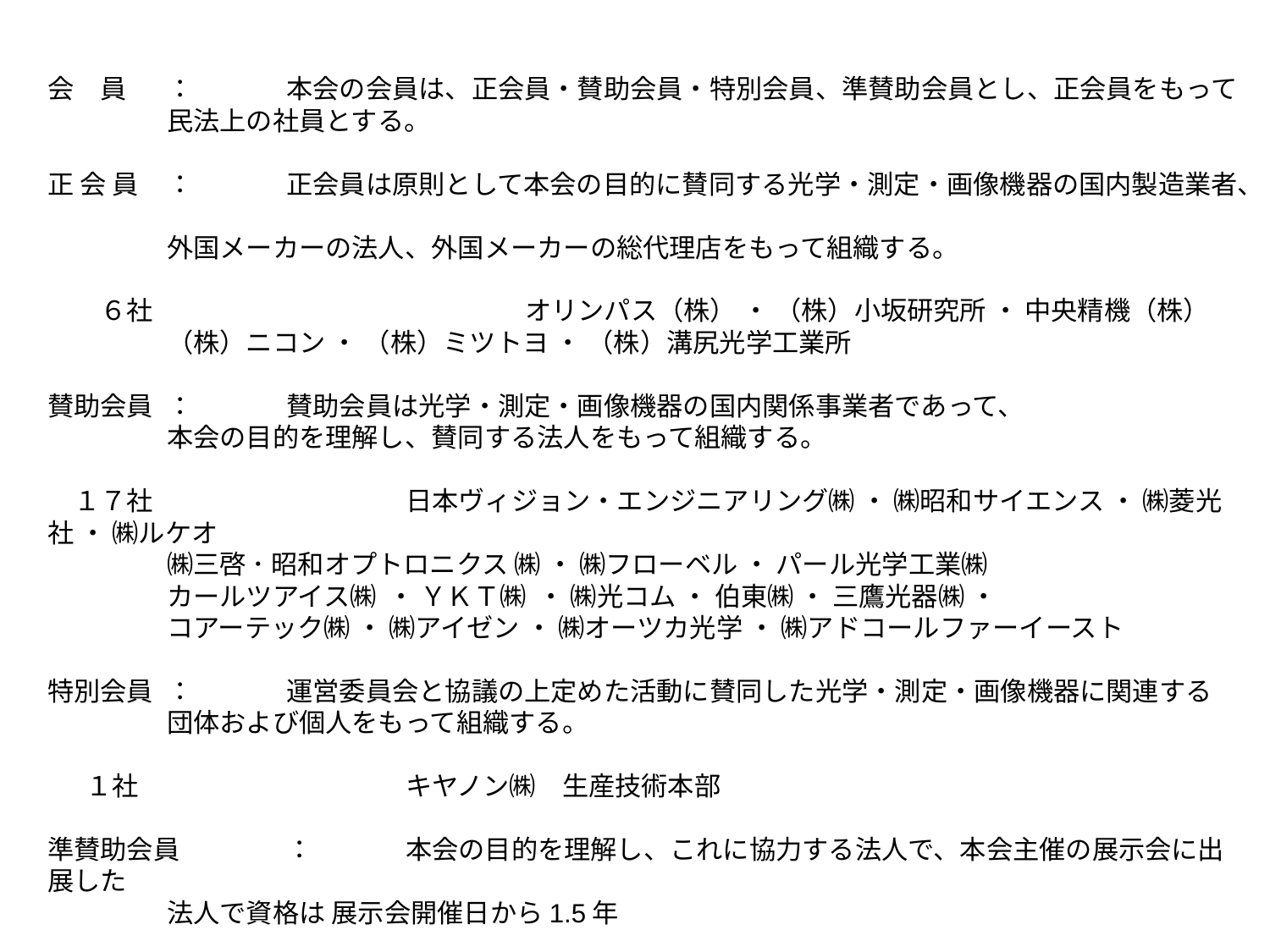

# 会　員　				：	本会の会員は、正会員・賛助会員・特別会員、準賛助会員とし、正会員をもって 民法上の社員とする。 正 会 員   		：	正会員は原則として本会の目的に賛同する光学・測定・画像機器の国内製造業者、 外国メーカーの法人、外国メーカーの総代理店をもって組織する。 　　６社　 	   	　	オリンパス（株） ・ （株）小坂研究所 ・ 中央精機（株） （株）ニコン ・ （株）ミツトヨ ・ （株）溝尻光学工業所 賛助会員			：	賛助会員は光学・測定・画像機器の国内関係事業者であって、 本会の目的を理解し、賛同する法人をもって組織する。 　１７社    	   　		日本ヴィジョン・エンジニアリング㈱ ・ ㈱昭和サイエンス ・ ㈱菱光社 ・ ㈱ルケオ ㈱三啓 ･ 昭和オプトロニクス ㈱ ・ ㈱フローベル ・ パール光学工業㈱ カールツアイス㈱  ・ ＹＫＴ㈱  ・ ㈱光コム ・ 伯東㈱ ・ 三鷹光器㈱ ・ コアーテック㈱ ・ ㈱アイゼン ・ ㈱オーツカ光学 ・ ㈱アドコールファーイースト 特別会員			：	運営委員会と協議の上定めた活動に賛同した光学・測定・画像機器に関連する 団体および個人をもって組織する。 　  １社　  	   　		キヤノン㈱　生産技術本部 準賛助会員		：	本会の目的を理解し、これに協力する法人で、本会主催の展示会に出展した 法人で資格は 展示会開催日から1.5年